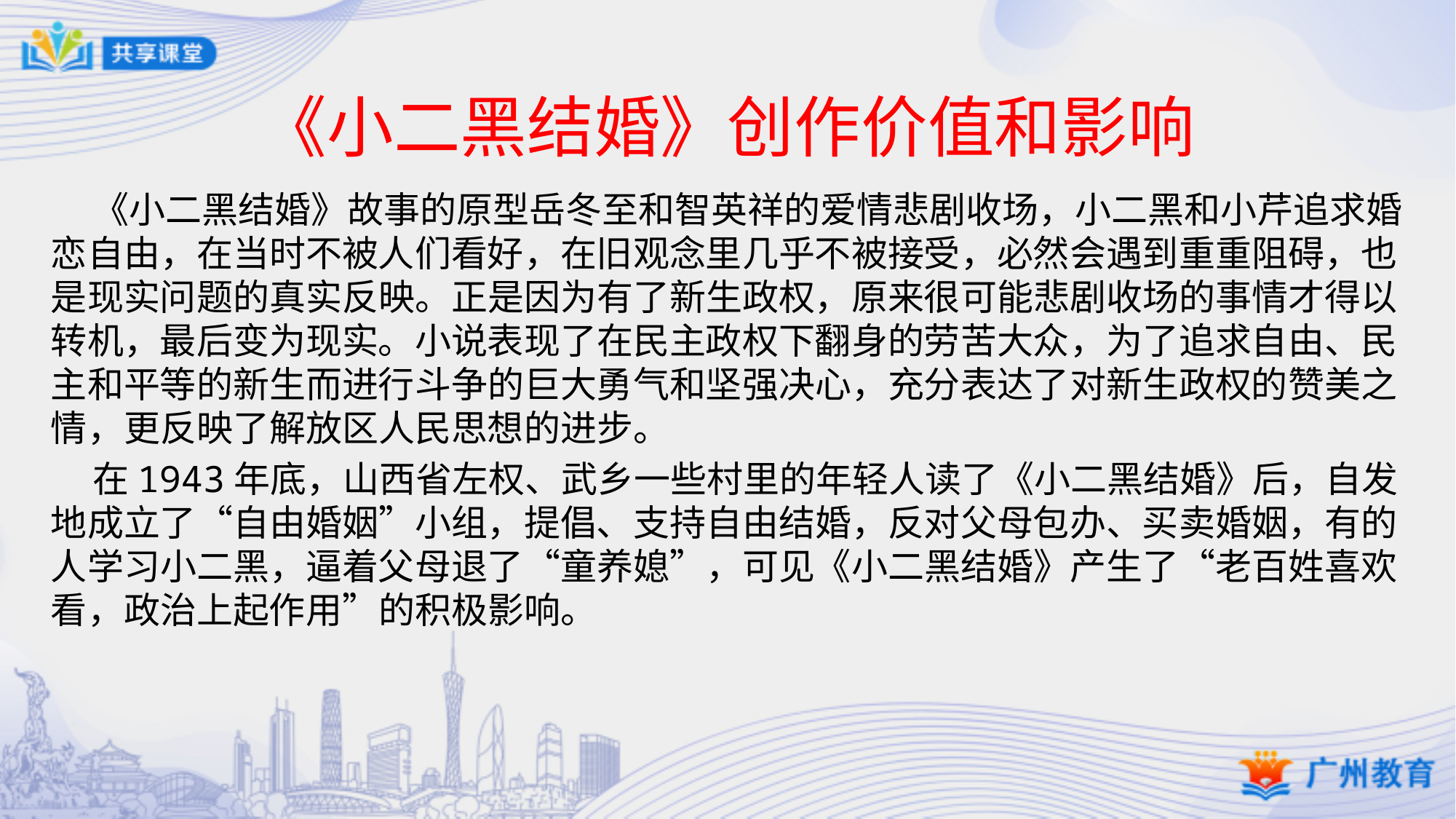

# 《小二黑结婚》创作价值和影响

    《小二黑结婚》故事的原型岳冬至和智英祥的爱情悲剧收场，小二黑和小芹追求婚恋自由，在当时不被人们看好，在旧观念里几乎不被接受，必然会遇到重重阻碍，也是现实问题的真实反映。正是因为有了新生政权，原来很可能悲剧收场的事情才得以转机，最后变为现实。小说表现了在民主政权下翻身的劳苦大众，为了追求自由、民主和平等的新生而进行斗争的巨大勇气和坚强决心，充分表达了对新生政权的赞美之情，更反映了解放区人民思想的进步。
    在1943年底，山西省左权、武乡一些村里的年轻人读了《小二黑结婚》后，自发地成立了“自由婚姻”小组，提倡、支持自由结婚，反对父母包办、买卖婚姻，有的人学习小二黑，逼着父母退了“童养媳”，可见《小二黑结婚》产生了“老百姓喜欢看，政治上起作用”的积极影响。